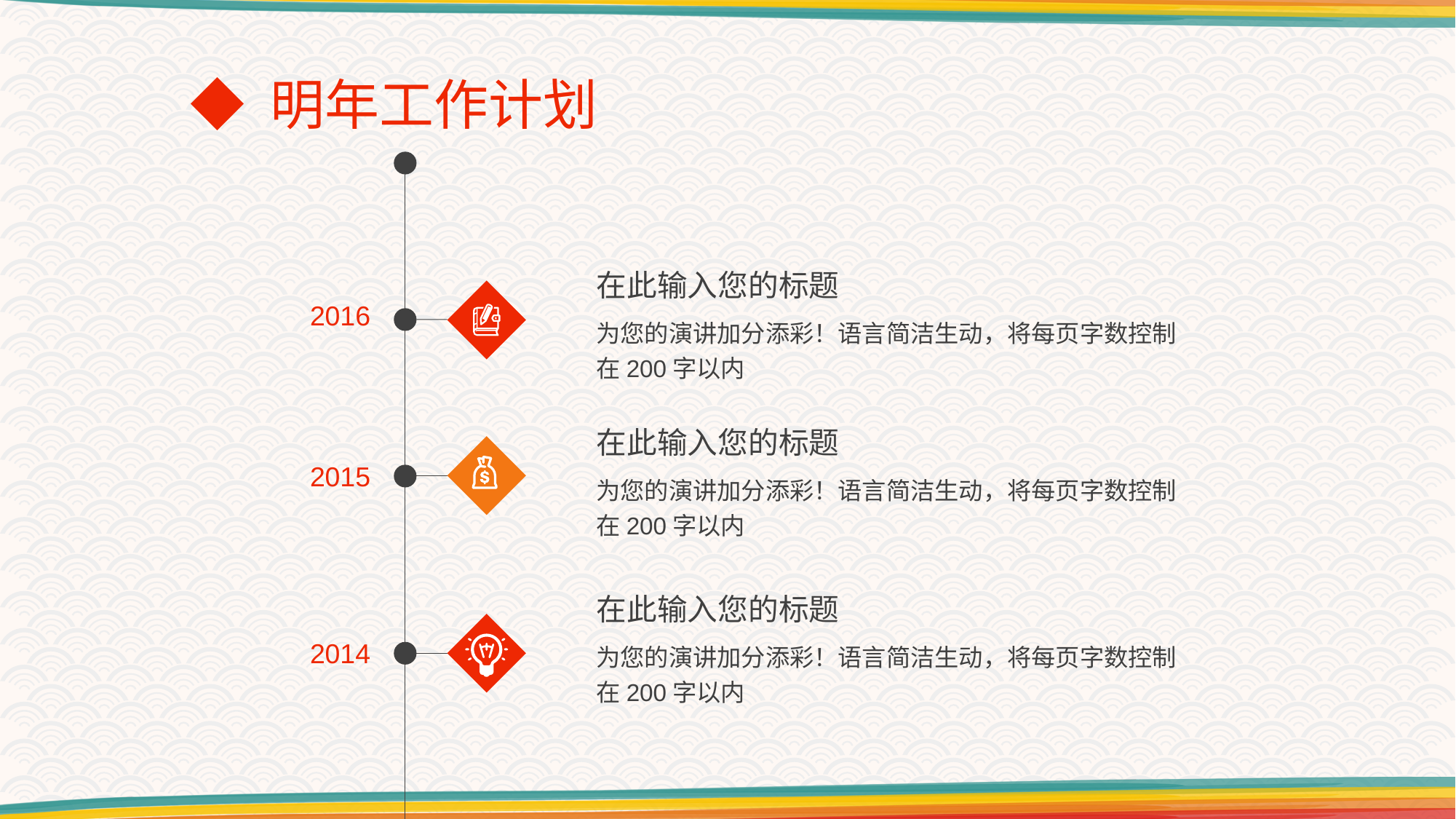

◆ 明年工作计划

2016

2015

2014

在此输入您的标题
为您的演讲加分添彩！语言简洁生动，将每页字数控制在200字以内
在此输入您的标题
为您的演讲加分添彩！语言简洁生动，将每页字数控制在200字以内
在此输入您的标题
为您的演讲加分添彩！语言简洁生动，将每页字数控制在200字以内